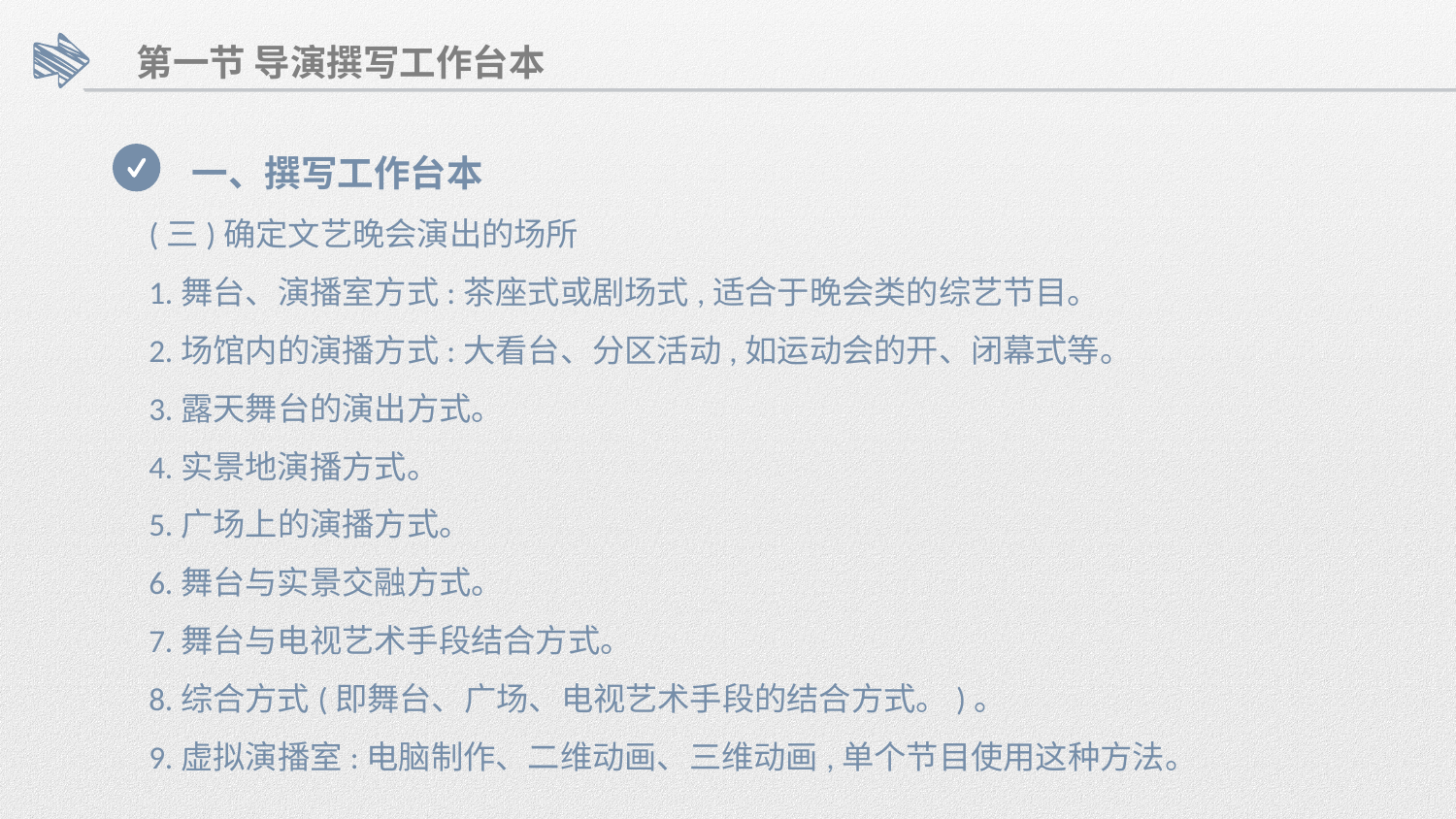

第一节 导演撰写工作台本
一、撰写工作台本

(三)确定文艺晚会演出的场所
1.舞台、演播室方式:茶座式或剧场式,适合于晚会类的综艺节目。
2.场馆内的演播方式:大看台、分区活动,如运动会的开、闭幕式等。
3.露天舞台的演出方式。
4.实景地演播方式。
5.广场上的演播方式。
6.舞台与实景交融方式。
7.舞台与电视艺术手段结合方式。
8.综合方式(即舞台、广场、电视艺术手段的结合方式。)。
9.虚拟演播室:电脑制作、二维动画、三维动画,单个节目使用这种方法。